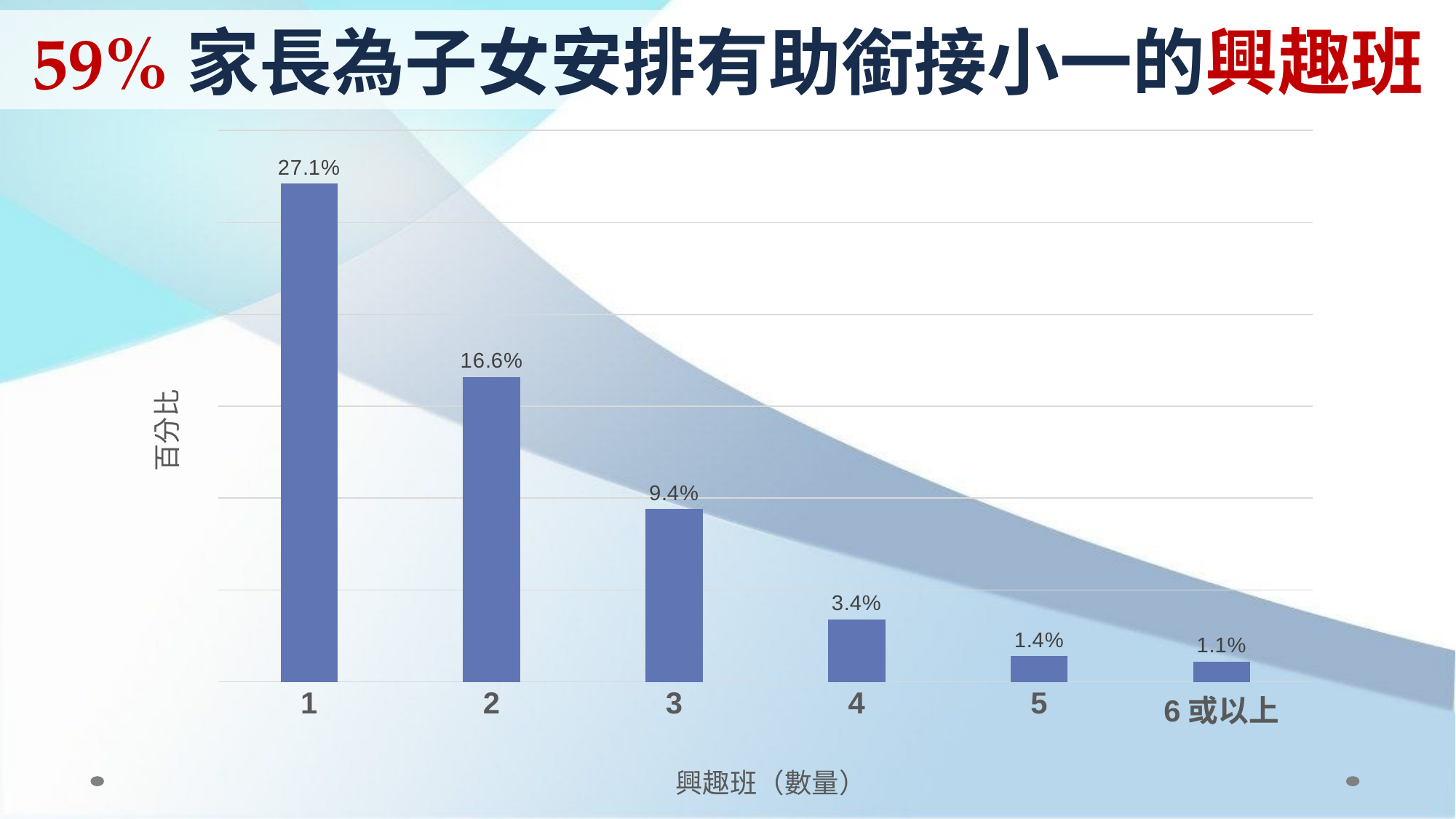

# 59%家長為子女安排有助銜接小一的興趣班

### Chart

| Category |  |
|---|---|
| 1 | 0.271 |
| 2 | 0.166 |
| 3 | 0.094 |
| 4 | 0.034 |
| 5 | 0.014 |
| 6或以上 | 0.011 |